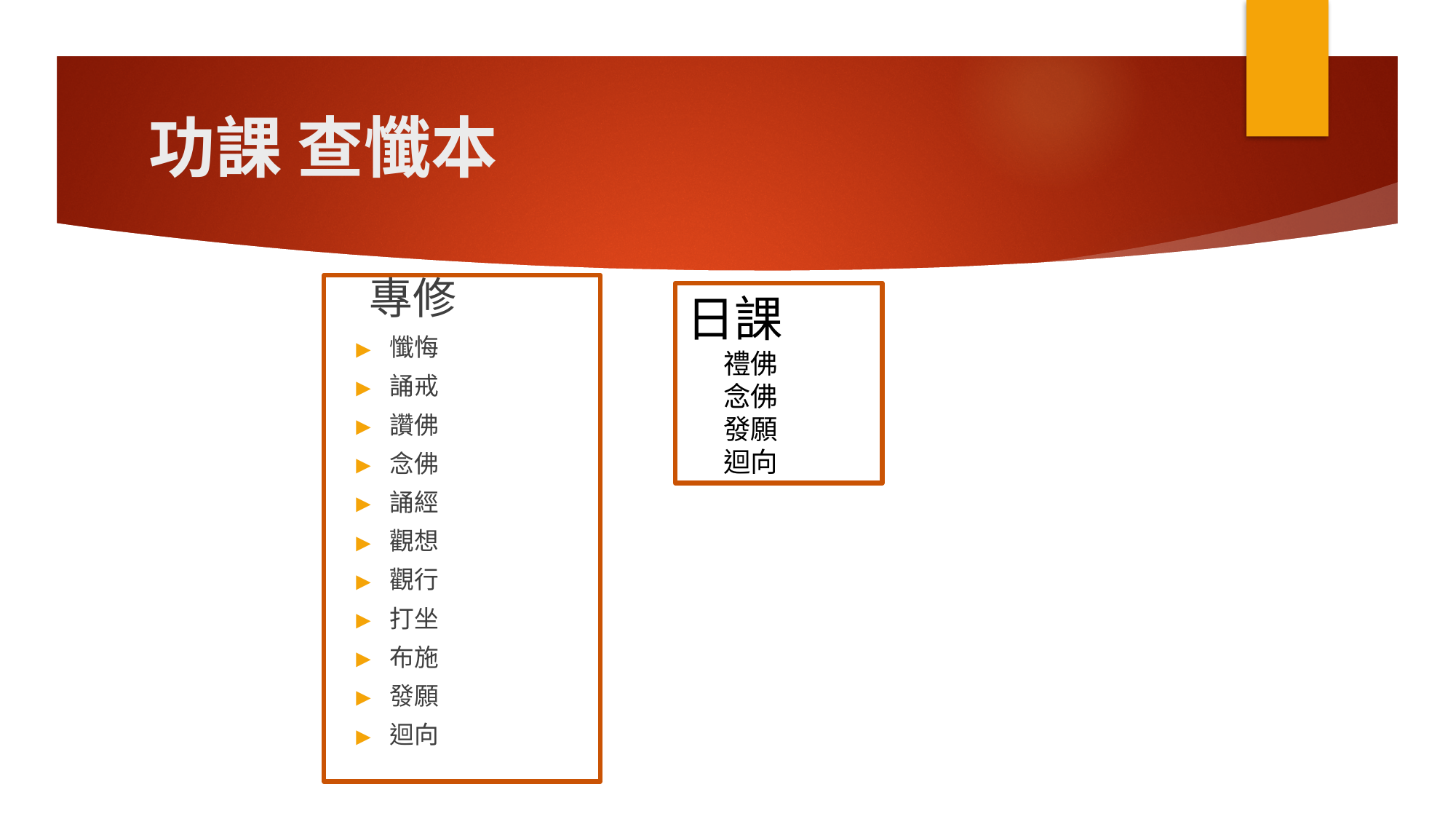

# 功課 查懺本
   專修
懺悔
誦戒
讚佛
念佛
誦經
觀想
觀行
打坐
布施
發願
迴向

日課
    禮佛
    念佛
    發願
    迴向